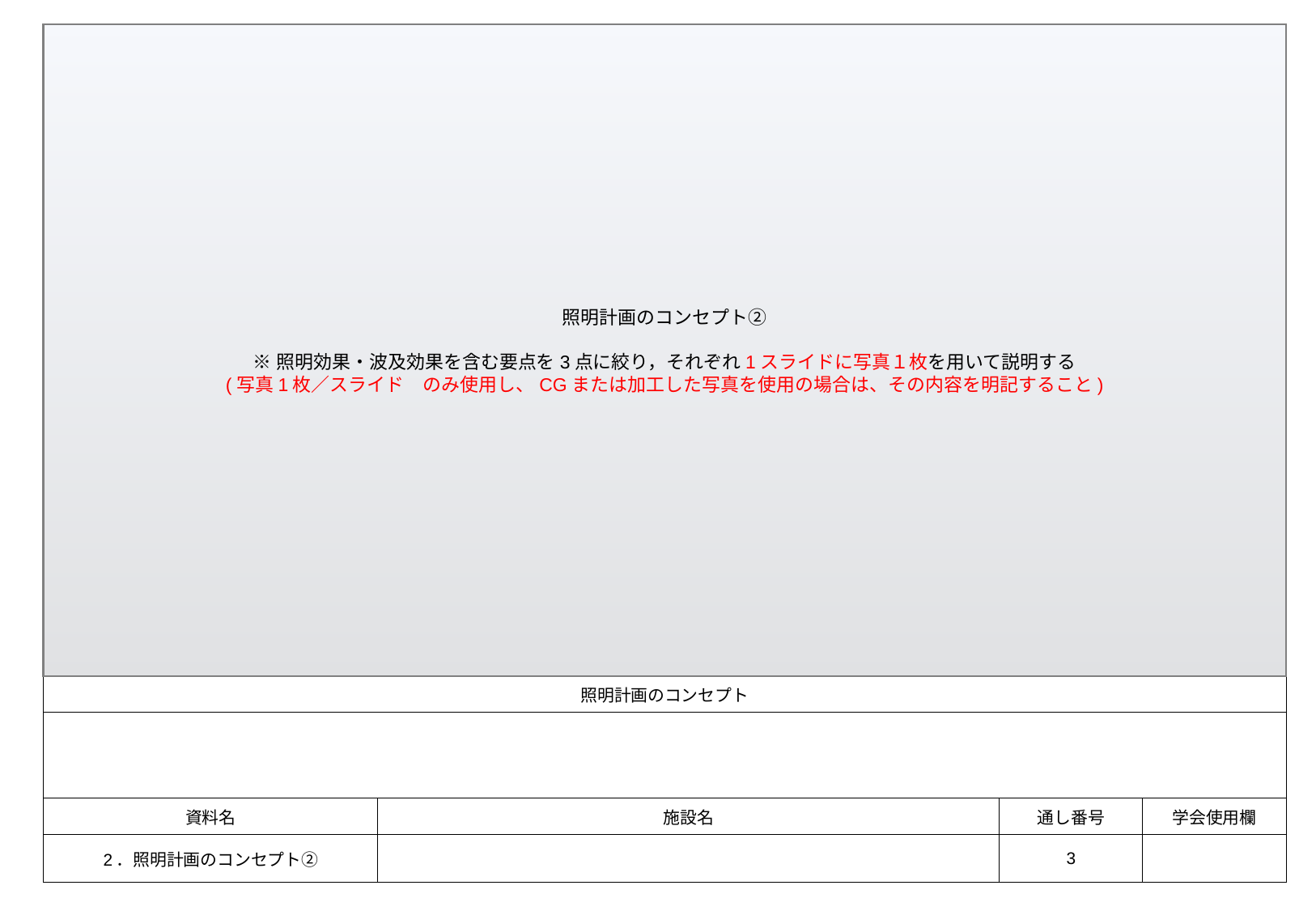

|  |  |  |  |
| --- | --- | --- | --- |
| 照明計画のコンセプト |  |  |  |
|  |  |  |  |
| 資料名 | 施設名 | 通し番号 | 学会使用欄 |
| 2．照明計画のコンセプト② |  | 3 |  |
照明計画のコンセプト②

※照明効果・波及効果を含む要点を3点に絞り，それぞれ1スライドに写真１枚を用いて説明する
(写真1枚／スライド　のみ使用し、CGまたは加工した写真を使用の場合は、その内容を明記すること)